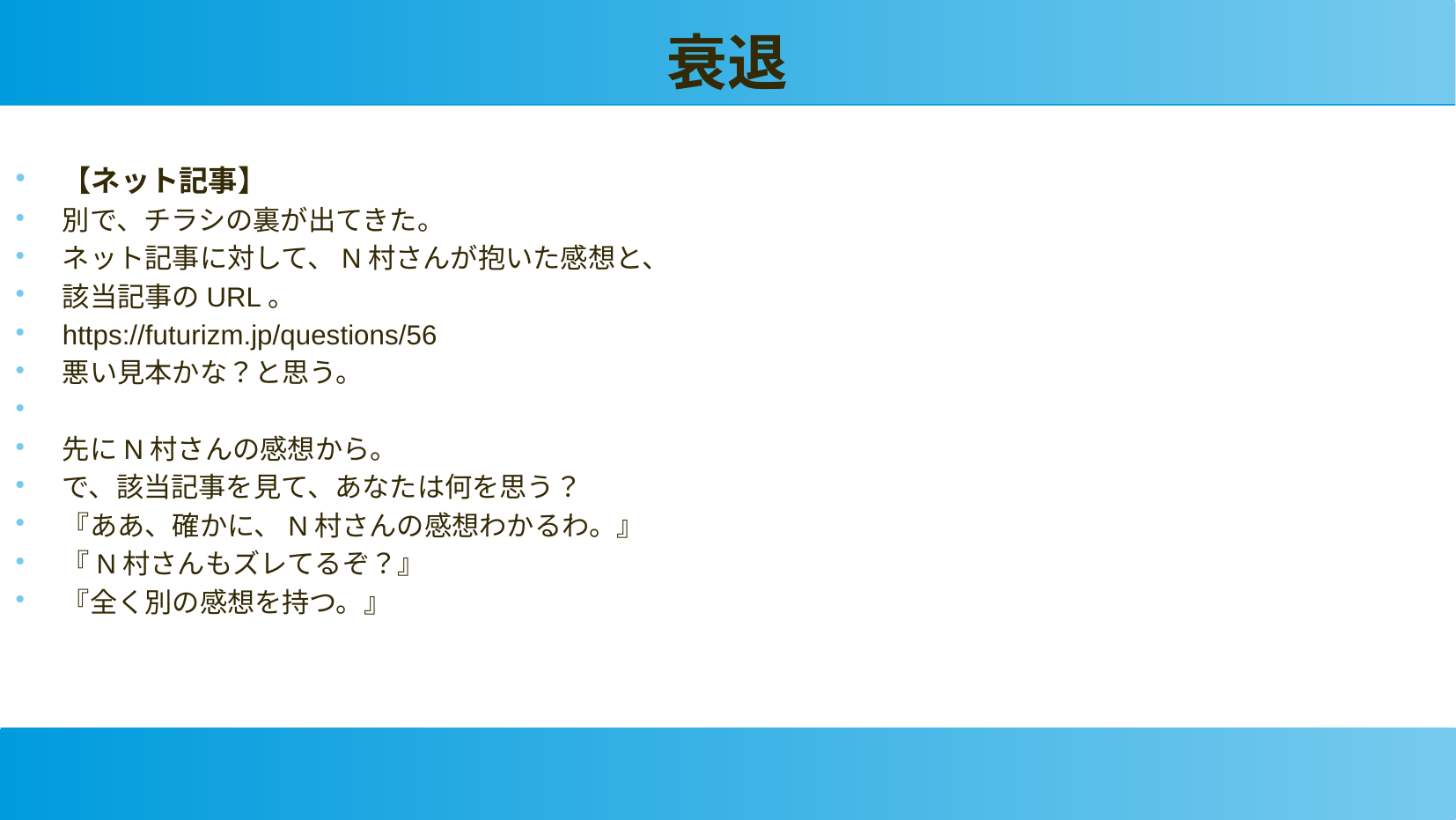

衰退

【ネット記事】
別で、チラシの裏が出てきた。
ネット記事に対して、N村さんが抱いた感想と、
該当記事のURL。
https://futurizm.jp/questions/56
悪い見本かな？と思う。

先にN村さんの感想から。
で、該当記事を見て、あなたは何を思う？
『ああ、確かに、N村さんの感想わかるわ。』
『N村さんもズレてるぞ？』
『全く別の感想を持つ。』